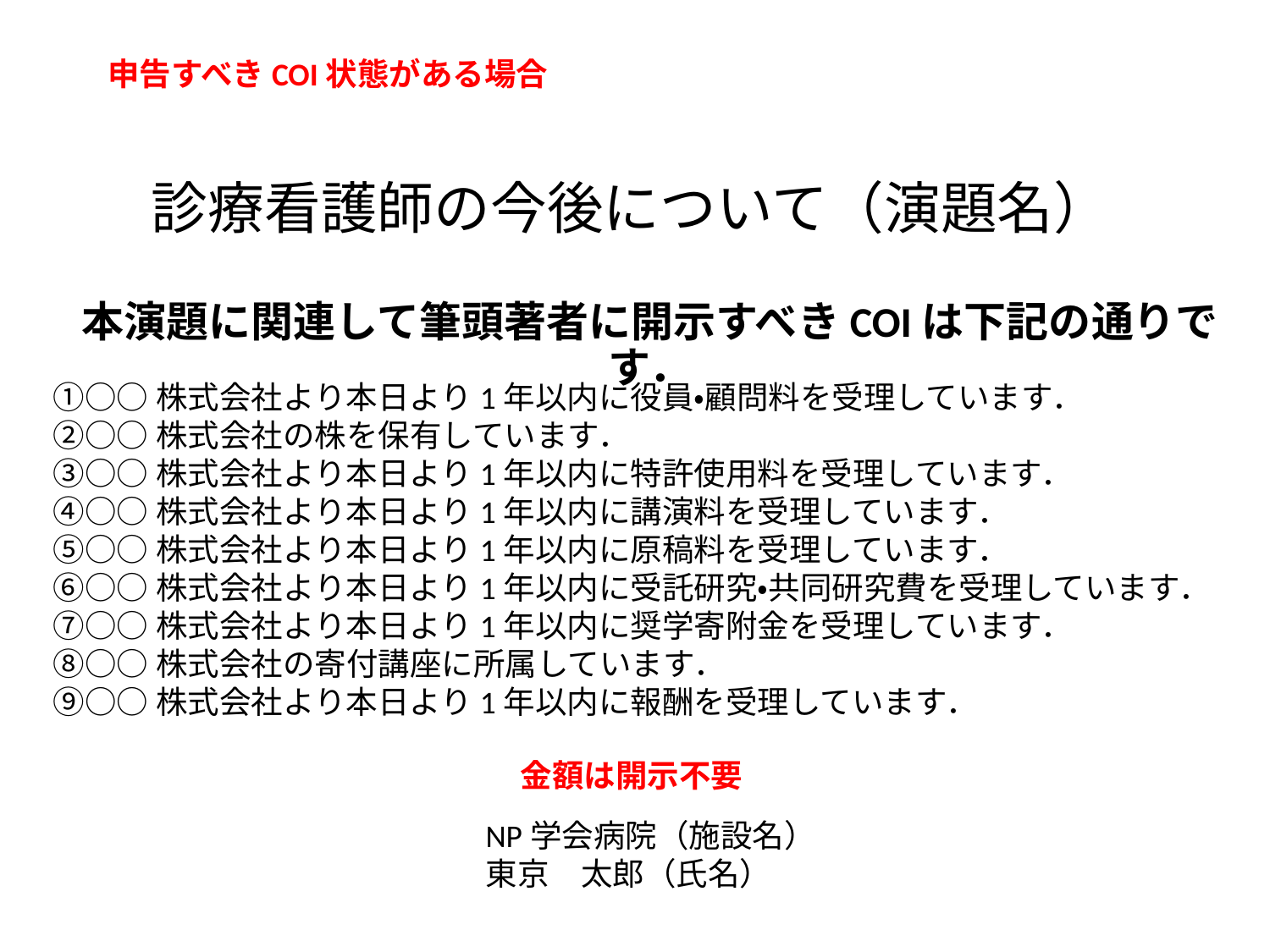

申告すべきCOI状態がある場合
# 診療看護師の今後について（演題名）

本演題に関連して筆頭著者に開示すべきCOIは下記の通りです．
①○○株式会社より本日より1年以内に役員・顧問料を受理しています．
②○○株式会社の株を保有しています．
③○○株式会社より本日より1年以内に特許使用料を受理しています．
④○○株式会社より本日より1年以内に講演料を受理しています．
⑤○○株式会社より本日より1年以内に原稿料を受理しています．
⑥○○株式会社より本日より1年以内に受託研究・共同研究費を受理しています．
⑦○○株式会社より本日より1年以内に奨学寄附金を受理しています．
⑧○○株式会社の寄付講座に所属しています．
⑨○○株式会社より本日より1年以内に報酬を受理しています．
金額は開示不要
NP学会病院（施設名）
東京　太郎（氏名）